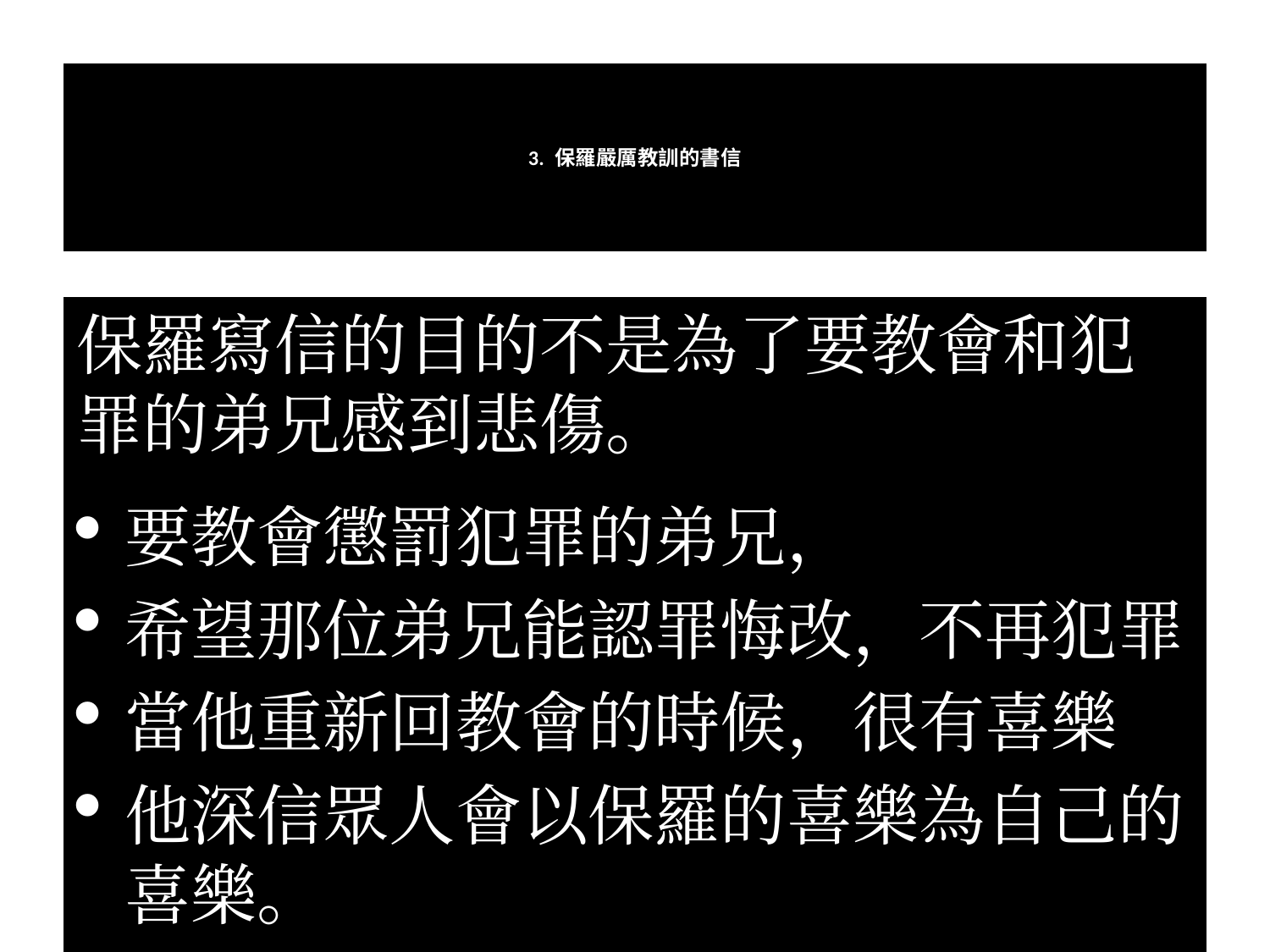

# 3.  保羅嚴厲教訓的書信
保羅寫信的目的不是為了要教會和犯罪的弟兄感到悲傷。
要教會懲罰犯罪的弟兄，
希望那位弟兄能認罪悔改，不再犯罪
當他重新回教會的時候，很有喜樂
他深信眾人會以保羅的喜樂為自己的喜樂。